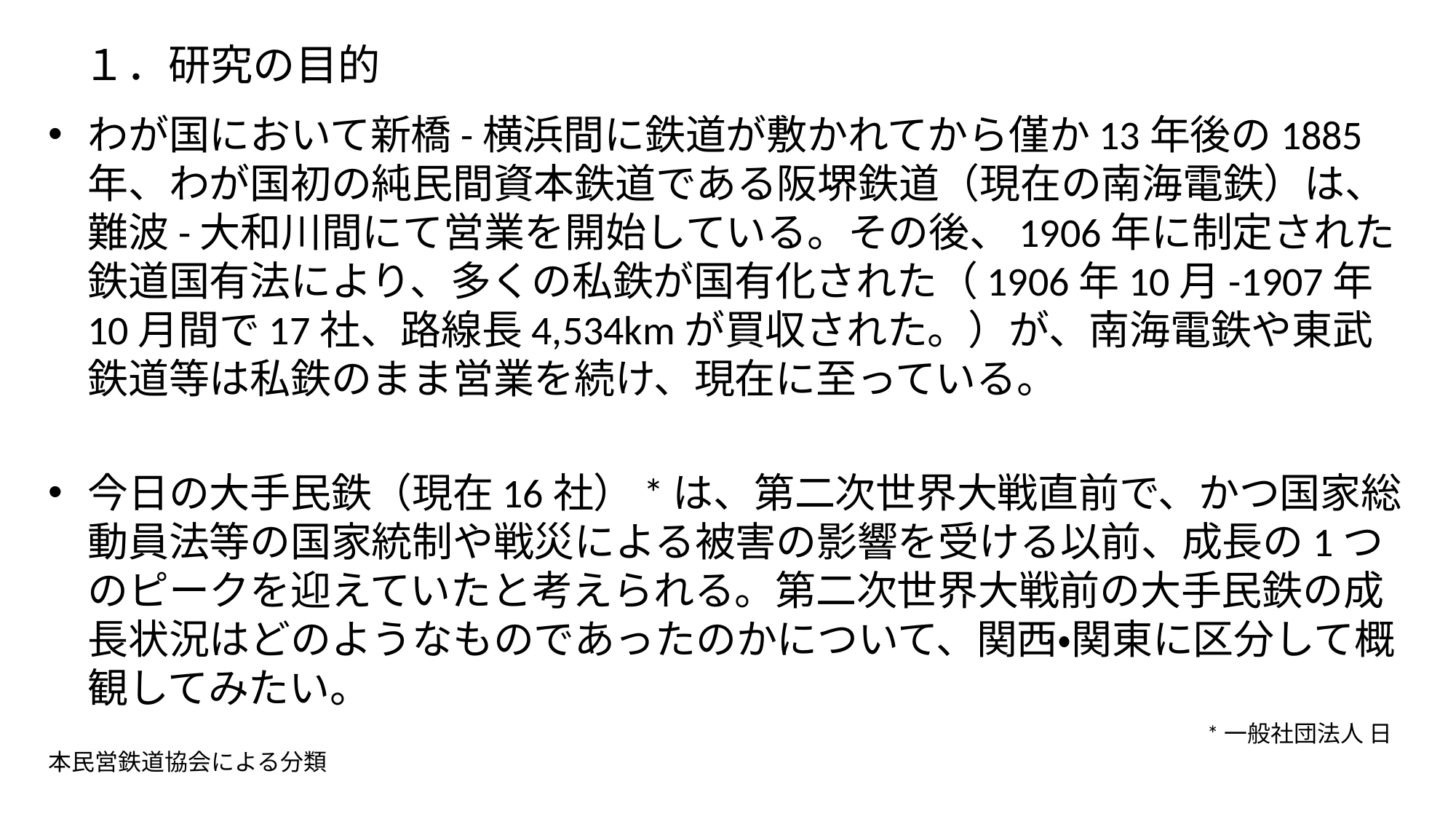

# １．研究の目的
わが国において新橋-横浜間に鉄道が敷かれてから僅か13年後の1885年、わが国初の純民間資本鉄道である阪堺鉄道（現在の南海電鉄）は、難波-大和川間にて営業を開始している。その後、1906年に制定された鉄道国有法により、多くの私鉄が国有化された（1906年10月-1907年10月間で17社、路線長4,534kmが買収された。）が、南海電鉄や東武鉄道等は私鉄のまま営業を続け、現在に至っている。

今日の大手民鉄（現在16社）*は、第二次世界大戦直前で、かつ国家総動員法等の国家統制や戦災による被害の影響を受ける以前、成長の1つのピークを迎えていたと考えられる。第二次世界大戦前の大手民鉄の成長状況はどのようなものであったのかについて、関西・関東に区分して概観してみたい。
　　　　　　　　　　　　　　　　　　　　　　　　　　　　　　　　　　　　　　　　　　　　*一般社団法人 日本民営鉄道協会による分類

3